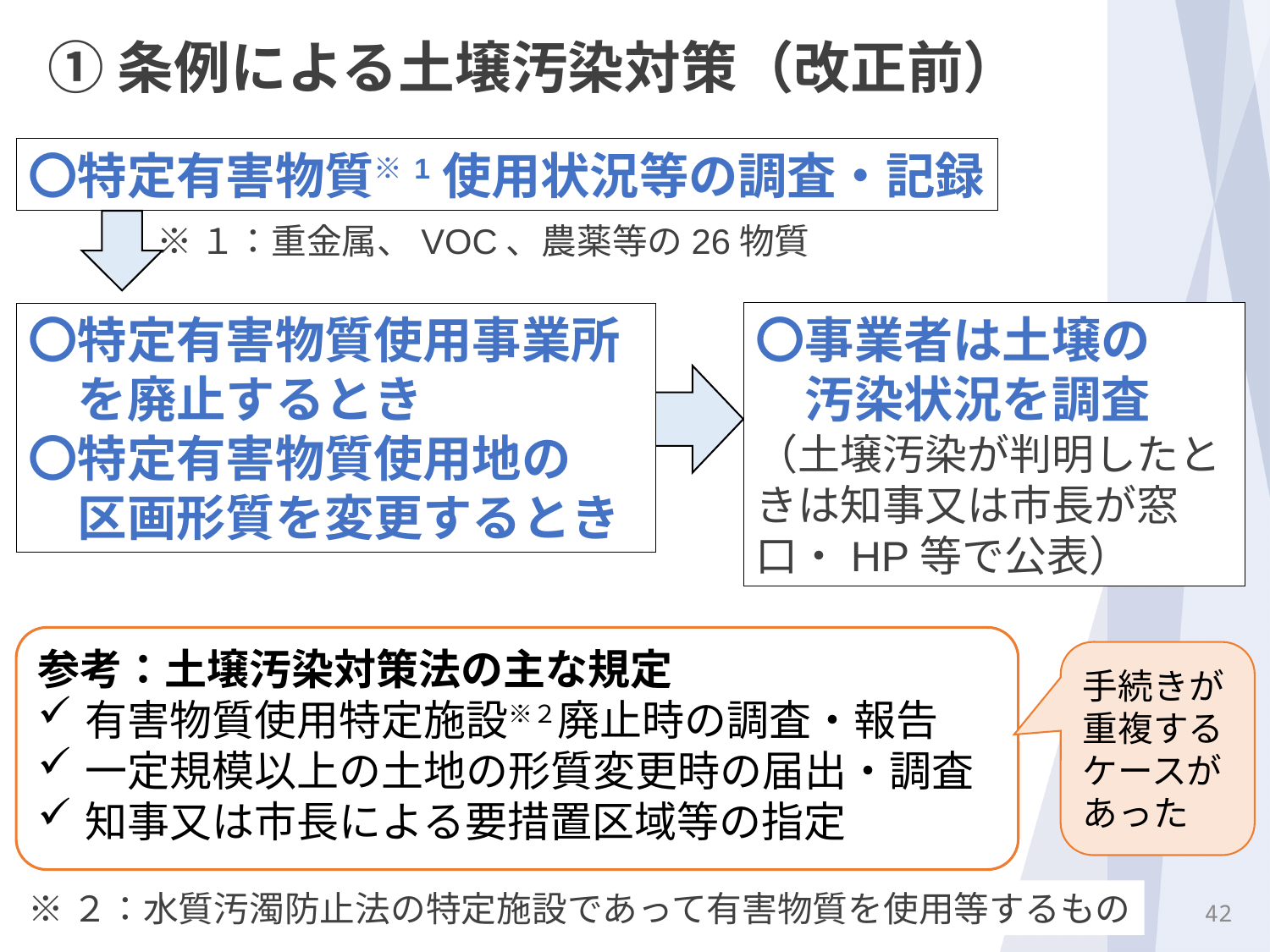

①条例による土壌汚染対策（改正前）
〇特定有害物質※1使用状況等の調査・記録

※１：重金属、VOC、農薬等の26物質
〇事業者は土壌の
　汚染状況を調査
（土壌汚染が判明したときは知事又は市長が窓口・HP等で公表）
〇特定有害物質使用事業所
　を廃止するとき
〇特定有害物質使用地の
　区画形質を変更するとき

参考：土壌汚染対策法の主な規定
有害物質使用特定施設※２廃止時の調査・報告
一定規模以上の土地の形質変更時の届出・調査
知事又は市長による要措置区域等の指定
手続きが重複するケースがあった
※２：水質汚濁防止法の特定施設であって有害物質を使用等するもの
42